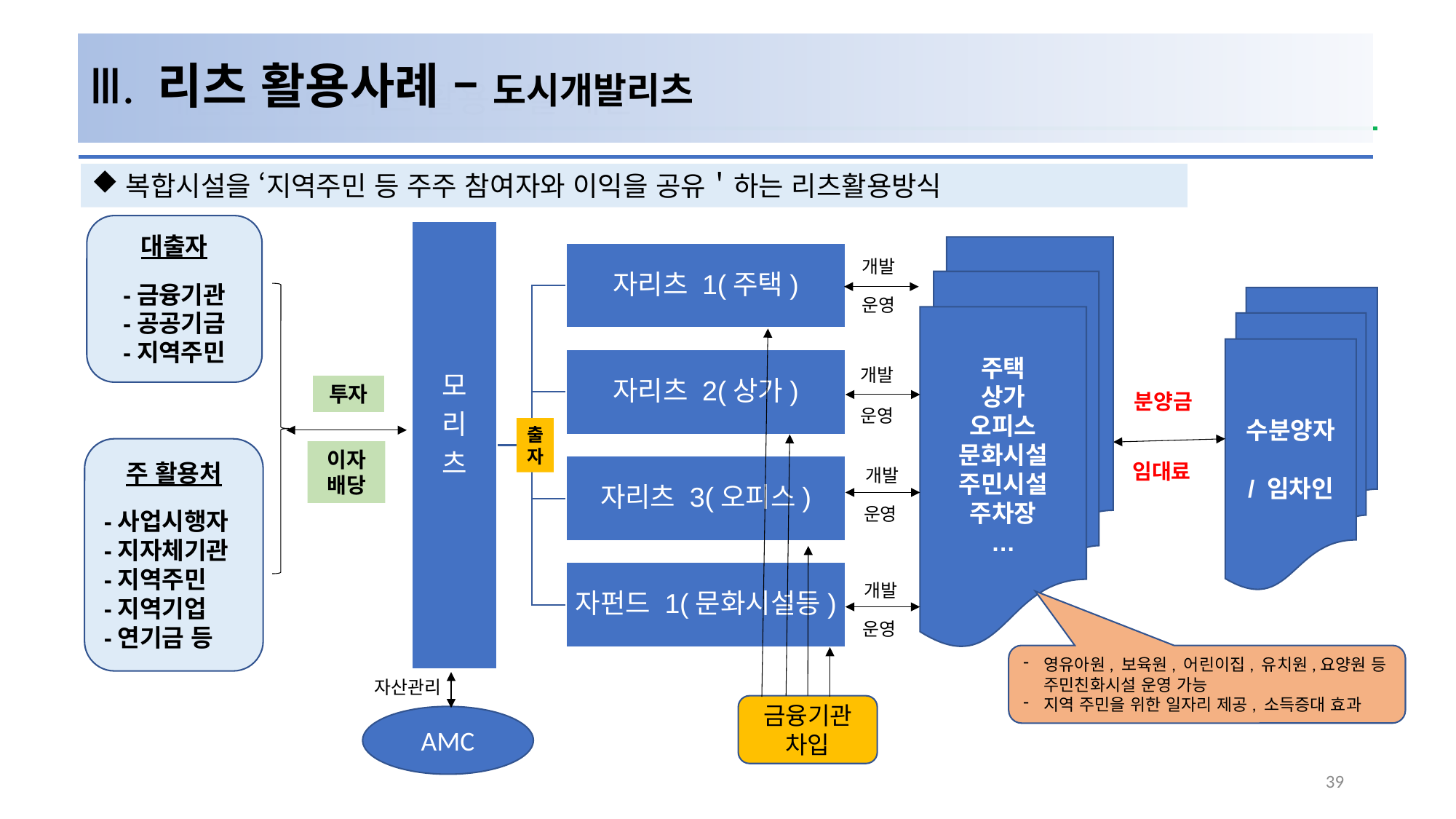

Ⅲ. 리츠 활용사례 – 도시개발리츠
# 도시개발을 위한 리츠 활용모델 제안
복합시설을 ‘지역주민 등 주주 참여자와 이익을 공유＇하는 리츠활용방식
대출자

-금융기관
-공공기금
-지역주민

모
리
츠

자리츠 1(주택)
자리츠 2(상가)
자리츠 3(오피스)
자펀드 1(문화시설등)
주택
상가
오피스
문화시설
주민시설
주차장
…

개발

수분양자

/ 임차인
운영
개발
투자
분양금
운영
출자
주 활용처

-사업시행자
-지자체기관
-지역주민
-지역기업
-연기금 등
이자
배당
임대료
개발
운영
개발
운영
영유아원, 보육원, 어린이집, 유치원,요양원 등 주민친화시설 운영 가능
지역 주민을 위한 일자리 제공, 소득증대 효과
자산관리
금융기관
차입
AMC
39